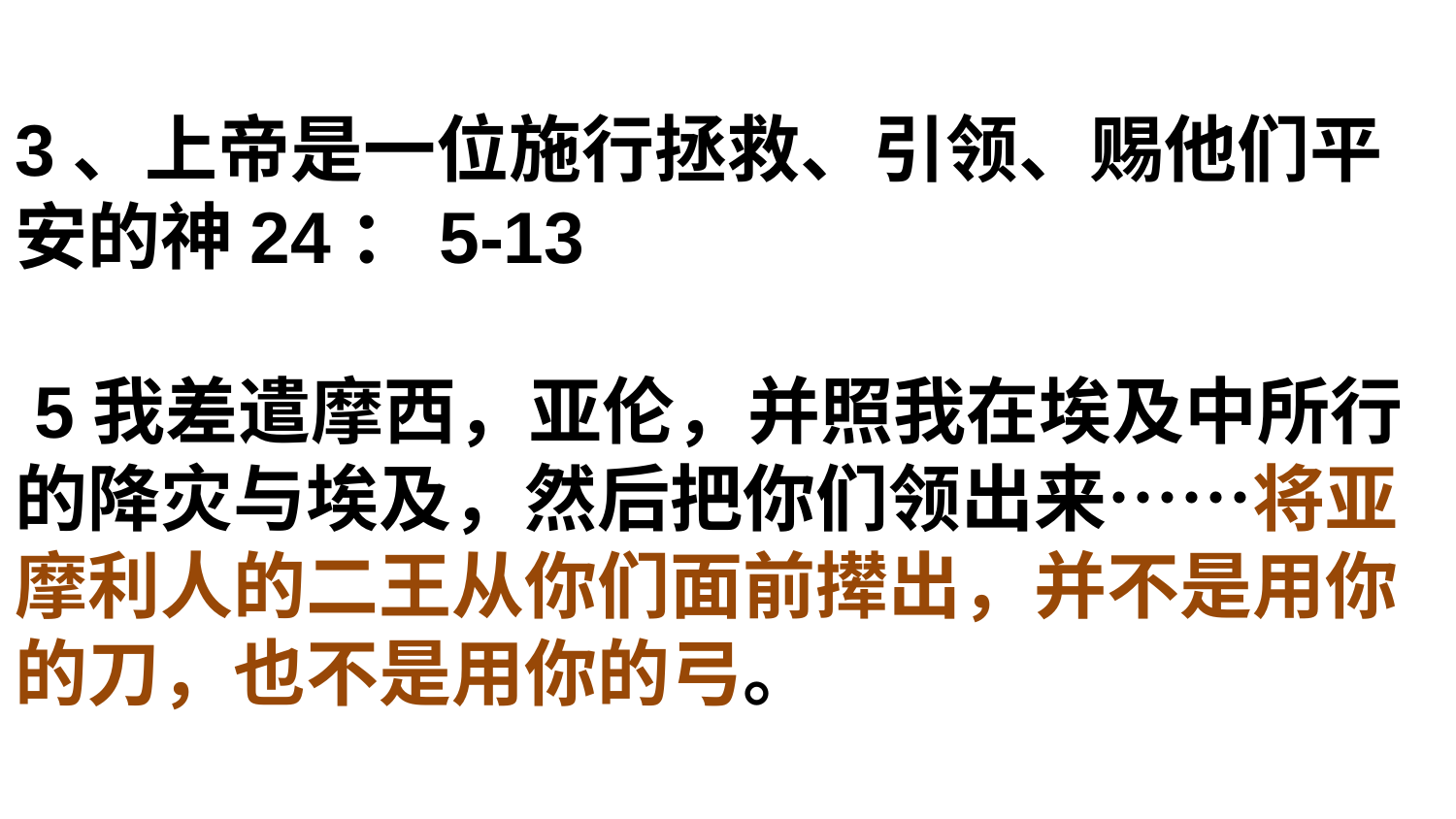

# 3、上帝是一位施行拯救、引领、赐他们平安的神24：5-13 5我差遣摩西，亚伦，并照我在埃及中所行的降灾与埃及，然后把你们领出来……将亚摩利人的二王从你们面前撵出，并不是用你的刀，也不是用你的弓。